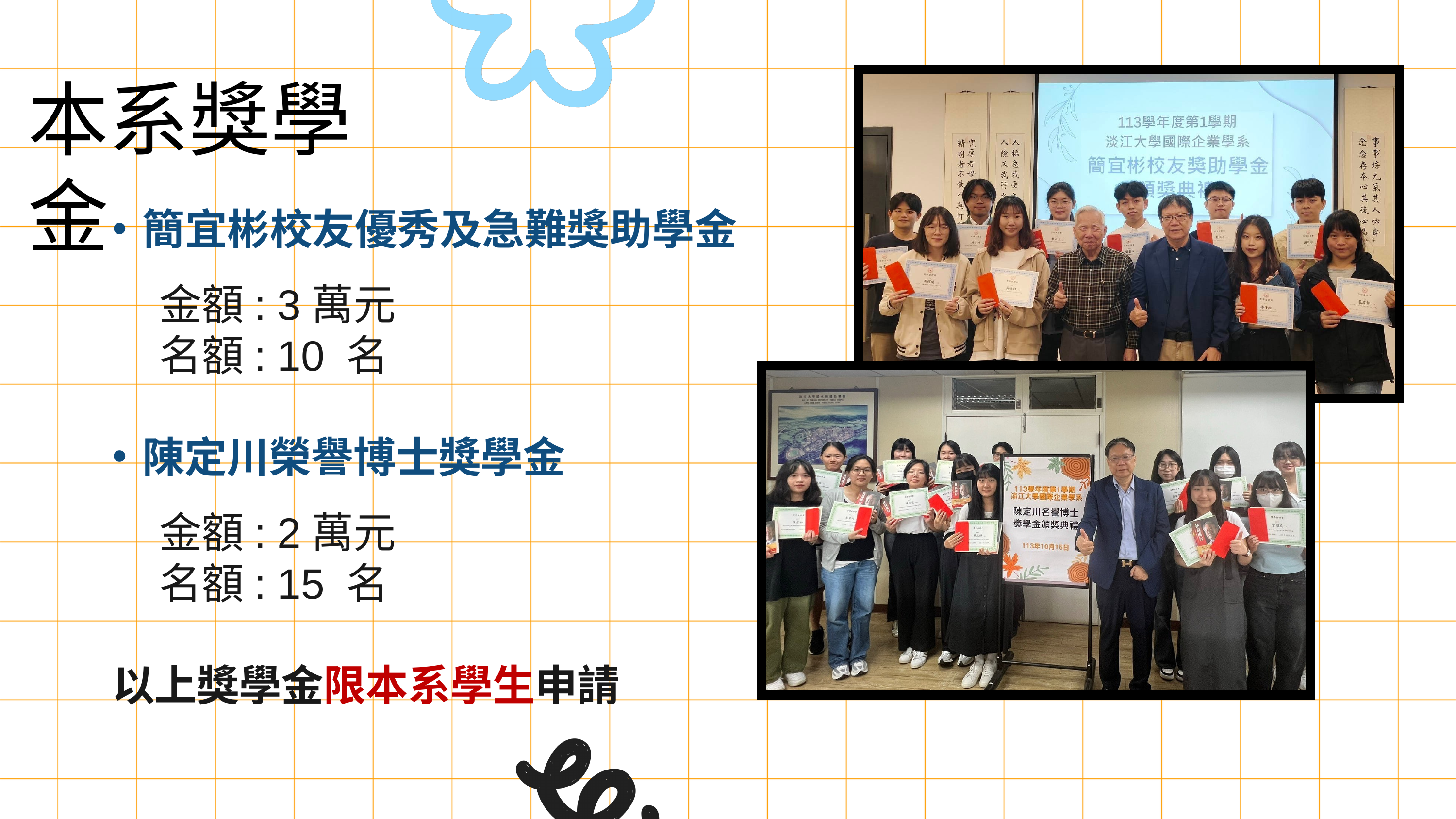

本系獎學金

簡宜彬校友優秀及急難獎助學金

    金額: 3萬元
    名額: 10 名

陳定川榮譽博士獎學金

    金額: 2萬元
    名額: 15 名

以上獎學金限本系學生申請